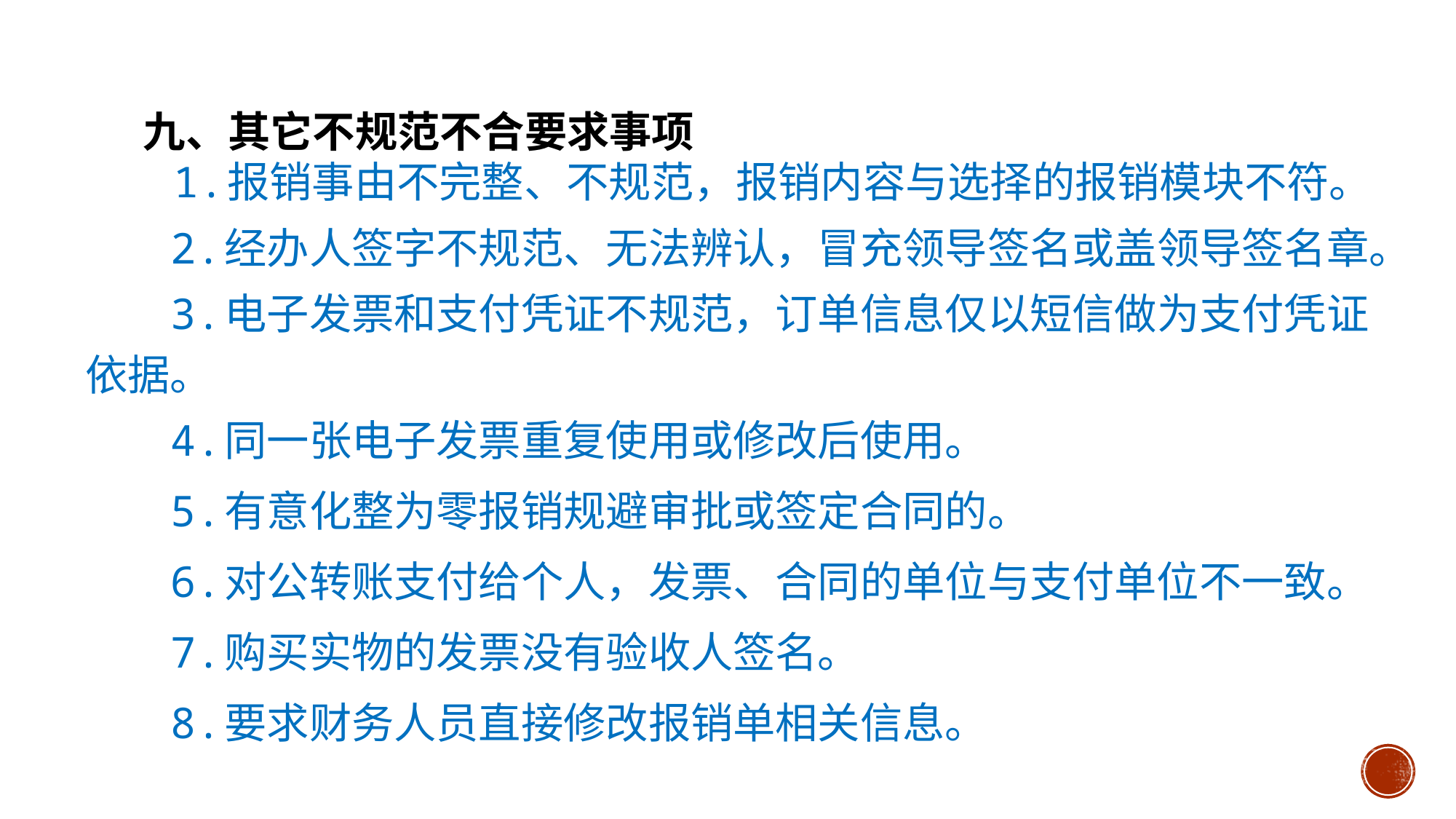

九、其它不规范不合要求事项
    1.报销事由不完整、不规范，报销内容与选择的报销模块不符。
2.经办人签字不规范、无法辨认，冒充领导签名或盖领导签名章。
3.电子发票和支付凭证不规范，订单信息仅以短信做为支付凭证依据。
4.同一张电子发票重复使用或修改后使用。
5.有意化整为零报销规避审批或签定合同的。
6.对公转账支付给个人，发票、合同的单位与支付单位不一致。
7.购买实物的发票没有验收人签名。
8.要求财务人员直接修改报销单相关信息。

40